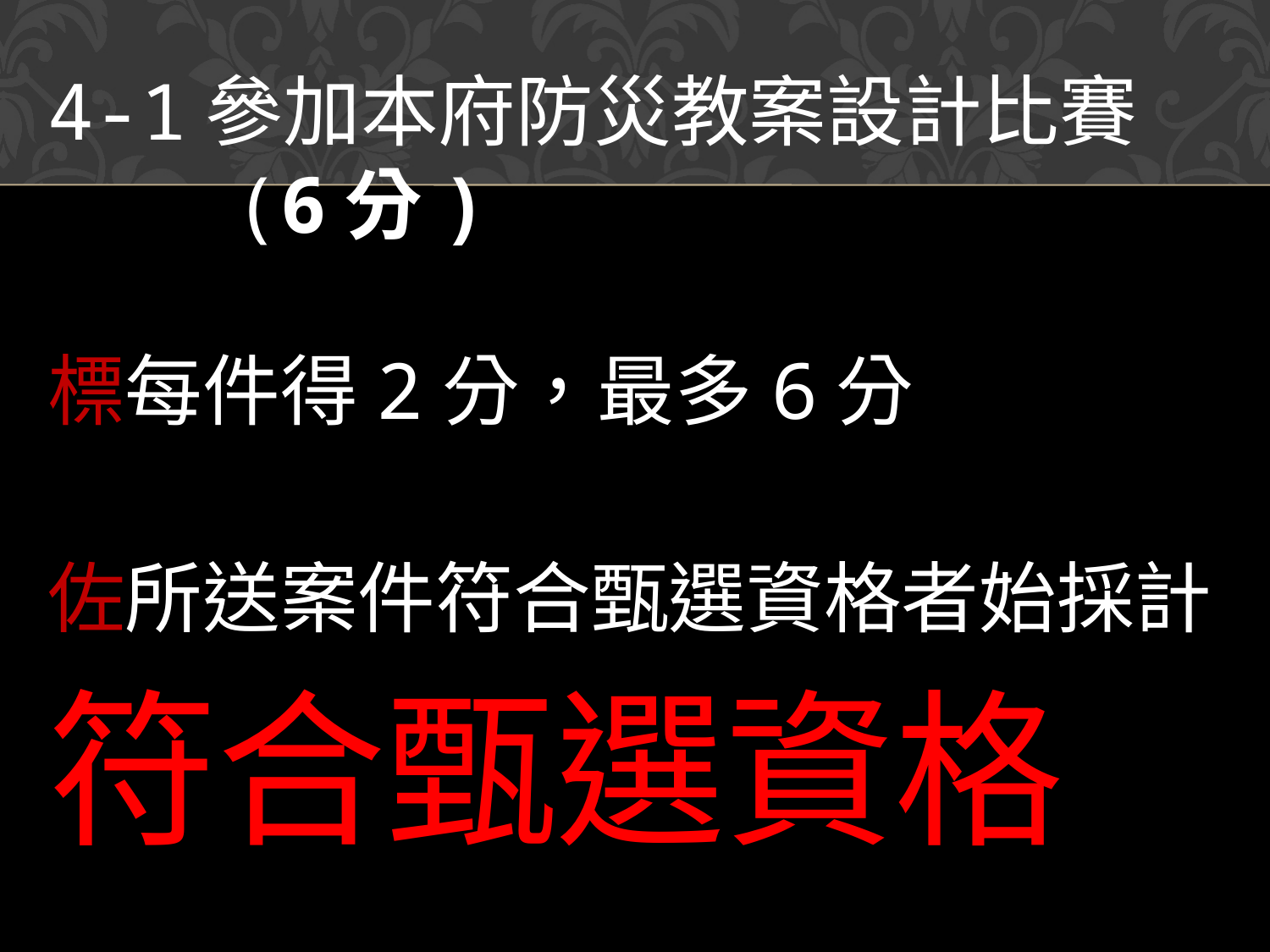

4-1參加本府防災教案設計比賽
    (6分)

標每件得2分，最多6分

佐所送案件符合甄選資格者始採計
符合甄選資格